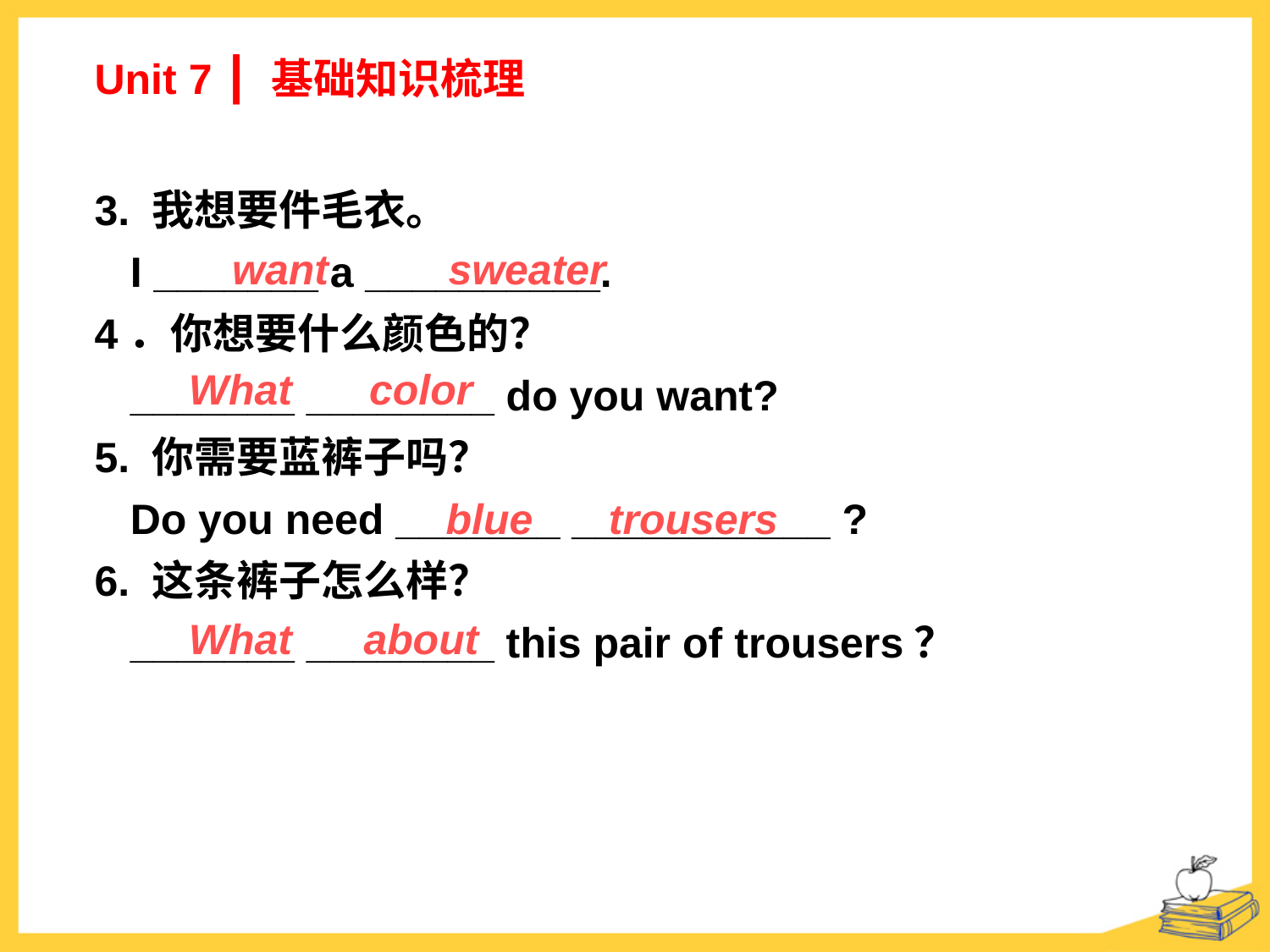

Unit 7 ┃ 基础知识梳理
3. 我想要件毛衣。
   I _______ a __________.
4．你想要什么颜色的？
   _______ ________ do you want?
5. 你需要蓝裤子吗？
   Do you need _______ ___________ ?
6. 这条裤子怎么样？
   _______ ________ this pair of trousers？
want
sweater
What
color
blue
trousers
What
about